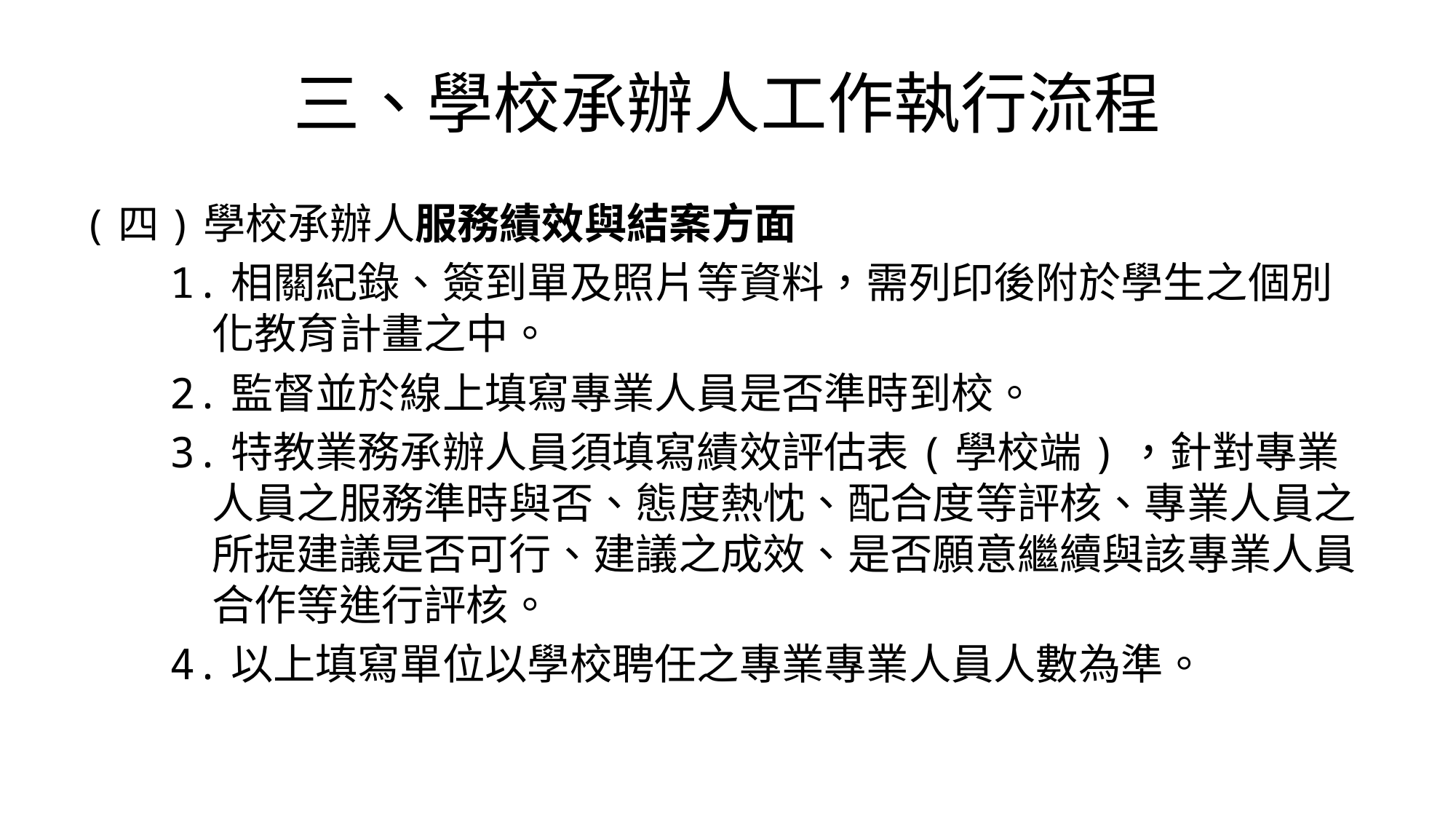

# 三、學校承辦人工作執行流程
(四)學校承辦人服務績效與結案方面
1.相關紀錄、簽到單及照片等資料，需列印後附於學生之個別化教育計畫之中。
2.監督並於線上填寫專業人員是否準時到校。
3.特教業務承辦人員須填寫績效評估表(學校端)，針對專業人員之服務準時與否、態度熱忱、配合度等評核、專業人員之所提建議是否可行、建議之成效、是否願意繼續與該專業人員合作等進行評核。
4.以上填寫單位以學校聘任之專業專業人員人數為準。